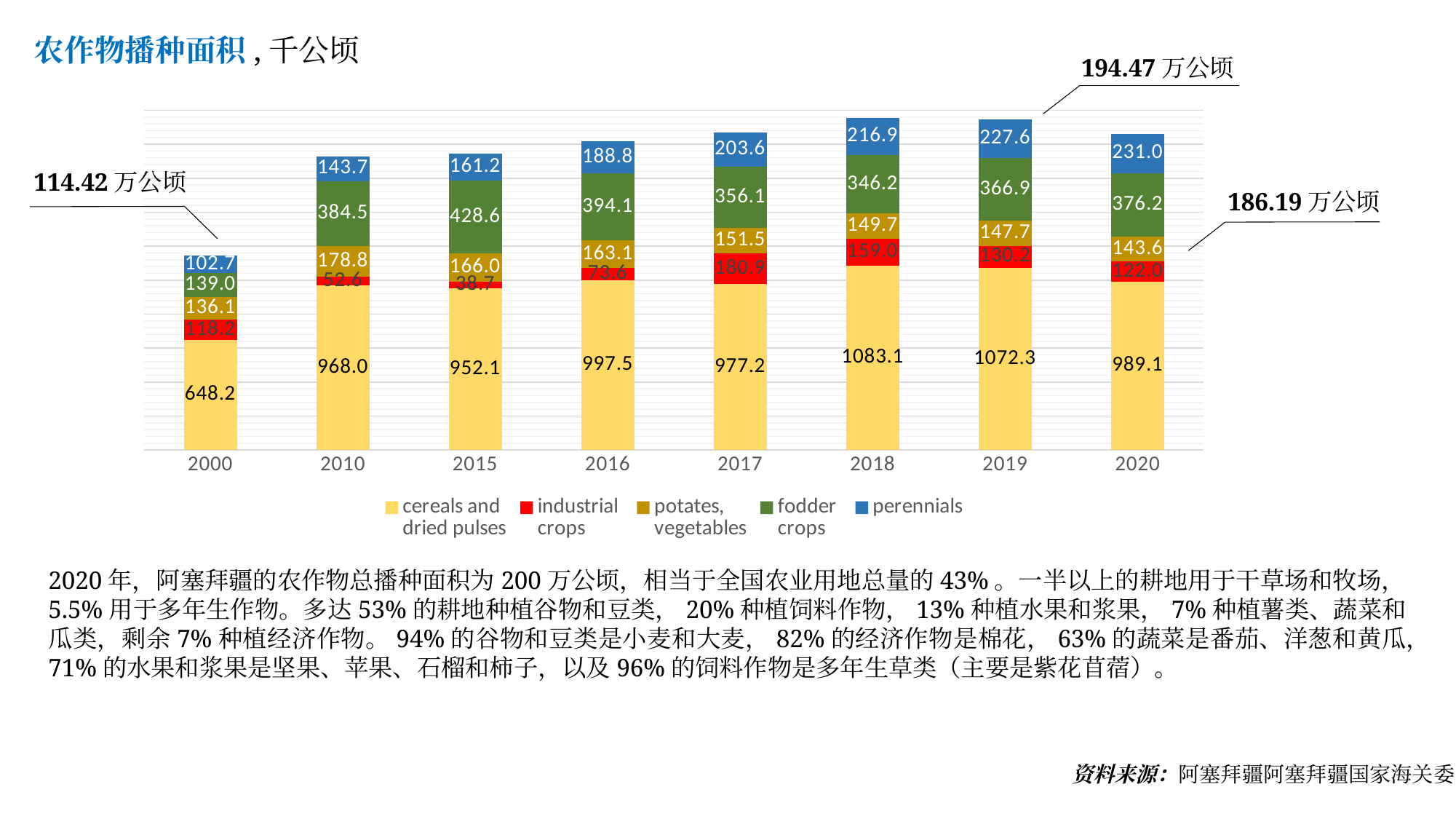

农作物播种面积,千公顷
194.47万公顷

### Chart

| Category | cereals and
dried pulses | industrial
crops | рotates,
vegetables | fodder
crops    | perennials |
|---|---|---|---|---|---|
| 2000 | 648.2 | 118.2 | 136.1 | 139.0 | 102.7 |
| 2010 | 968.0 | 52.6 | 178.8 | 384.5 | 143.7 |
| 2015 | 952.1 | 38.7 | 166.0 | 428.6 | 161.2 |
| 2016 | 997.5 | 73.6 | 163.1 | 394.1 | 188.8 |
| 2017 | 977.2 | 180.9 | 151.5 | 356.1 | 203.6 |
| 2018 | 1083.1 | 159.0 | 149.7 | 346.2 | 216.89999999999998 |
| 2019 | 1072.3 | 130.2 | 147.7 | 366.9 | 227.6 |
| 2020 | 989.1 | 122.0 | 143.6 | 376.2 | 231.0 |
114.42万公顷
186.19万公顷
2020年，阿塞拜疆的农作物总播种面积为200万公顷，相当于全国农业用地总量的43%。一半以上的耕地用于干草场和牧场，5.5%用于多年生作物。多达53%的耕地种植谷物和豆类，20%种植饲料作物，13%种植水果和浆果，7%种植薯类、蔬菜和瓜类，剩余7%种植经济作物。94%的谷物和豆类是小麦和大麦，82%的经济作物是棉花，63%的蔬菜是番茄、洋葱和黄瓜，71%的水果和浆果是坚果、苹果、石榴和柿子，以及96%的饲料作物是多年生草类（主要是紫花苜蓿）。
资料来源：阿塞拜疆阿塞拜疆国家海关委员会